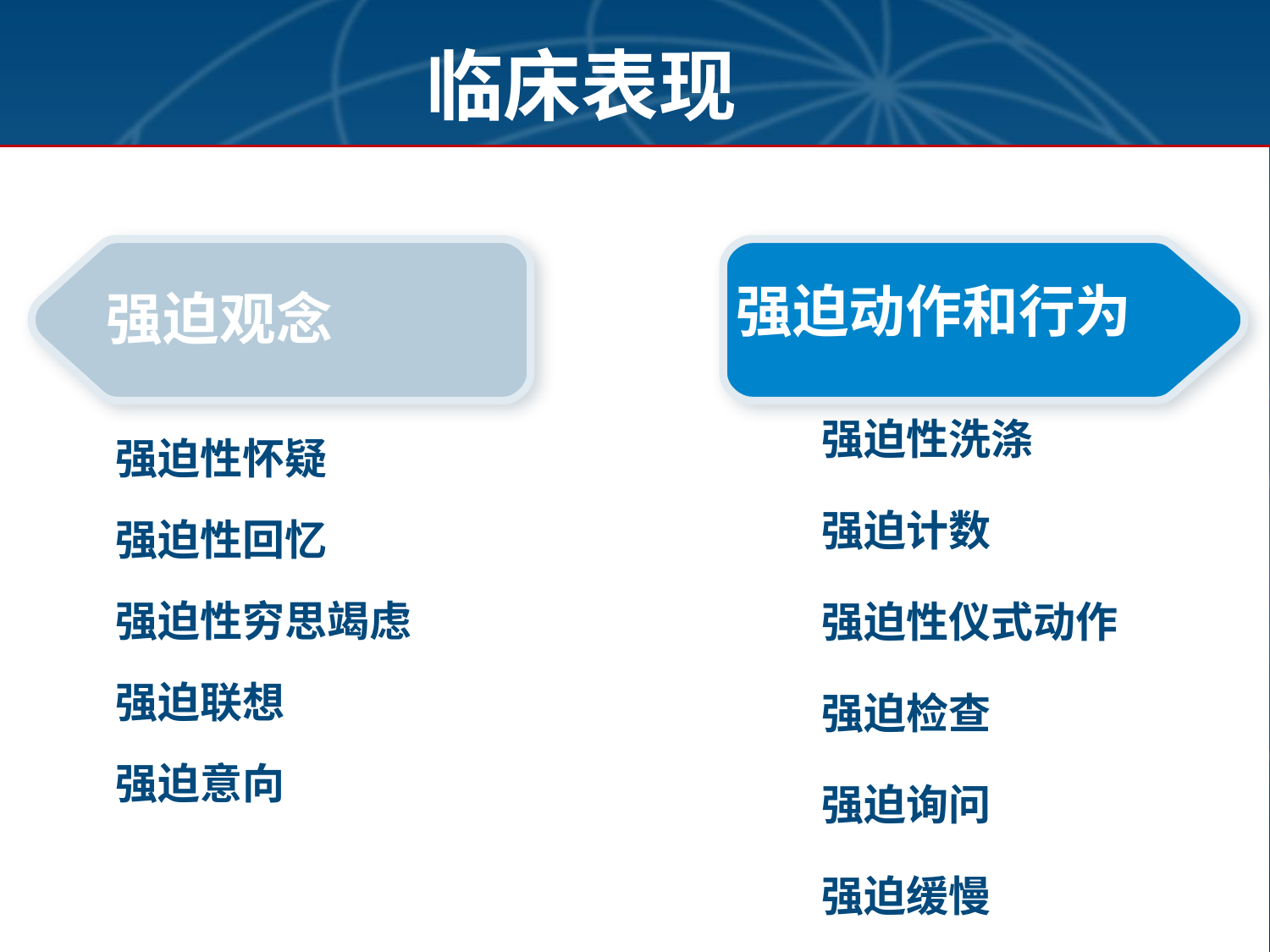

临床表现
#

        强迫观念

强迫动作和行为

强迫性怀疑

强迫性回忆

强迫性穷思竭虑

强迫联想

强迫意向
强迫性洗涤

强迫计数

强迫性仪式动作

强迫检查

强迫询问

强迫缓慢